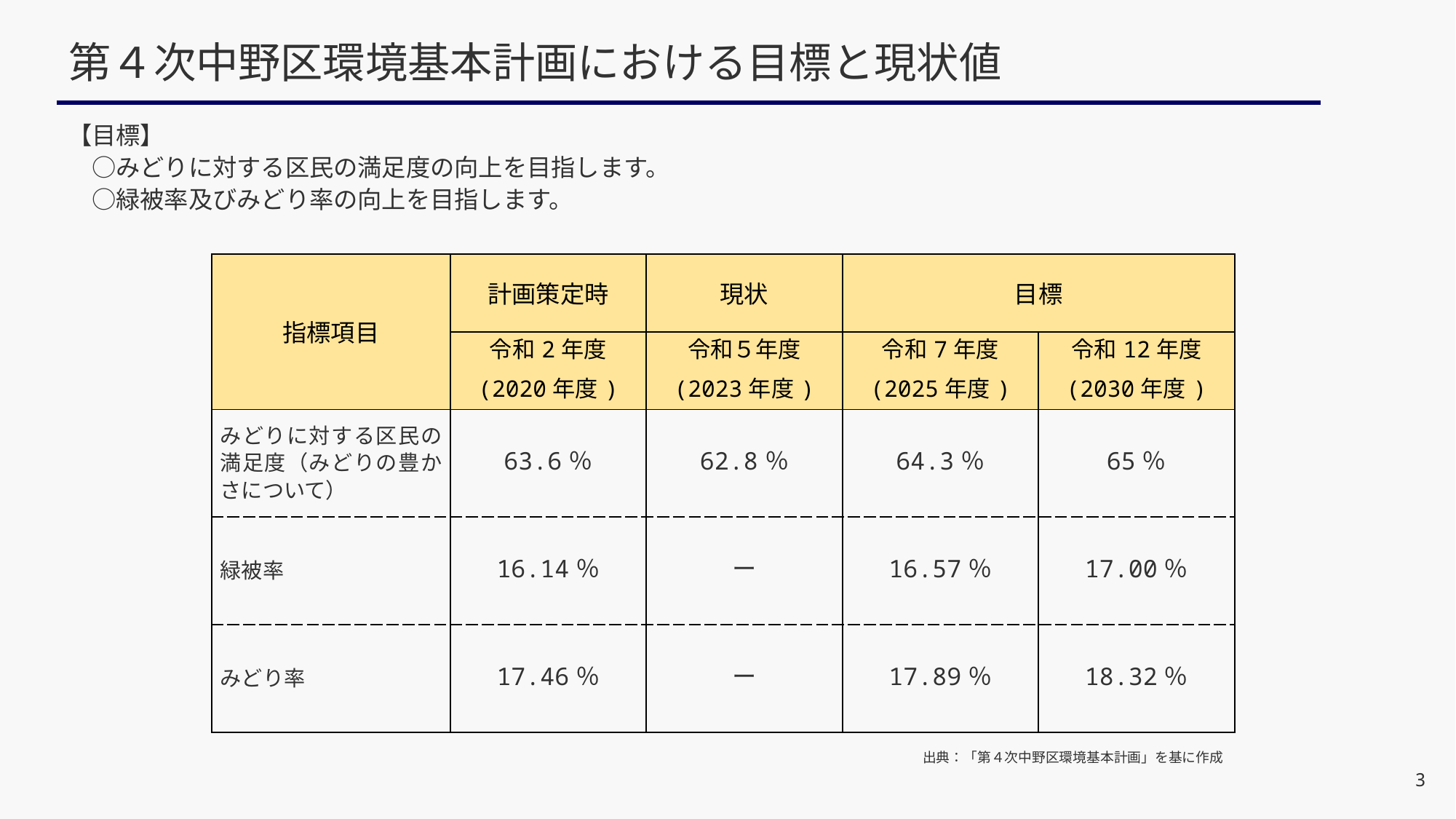

# 第４次中野区環境基本計画における目標と現状値
【目標】
　○みどりに対する区民の満足度の向上を目指します。
　○緑被率及びみどり率の向上を目指します。
| 指標項目 | 計画策定時 | 現状 | 目標 |  |
| --- | --- | --- | --- | --- |
|  | 令和2年度 (2020年度) | 令和５年度 (2023年度) | 令和7年度 (2025年度) | 令和12年度 (2030年度) |
| みどりに対する区民の満足度（みどりの豊かさについて） | 63.6％ | 62.8％ | 64.3％ | 65％ |
| 緑被率 | 16.14％ | ー | 16.57％ | 17.00％ |
| みどり率 | 17.46％ | ー | 17.89％ | 18.32％ |
出典：「第４次中野区環境基本計画」を基に作成
3